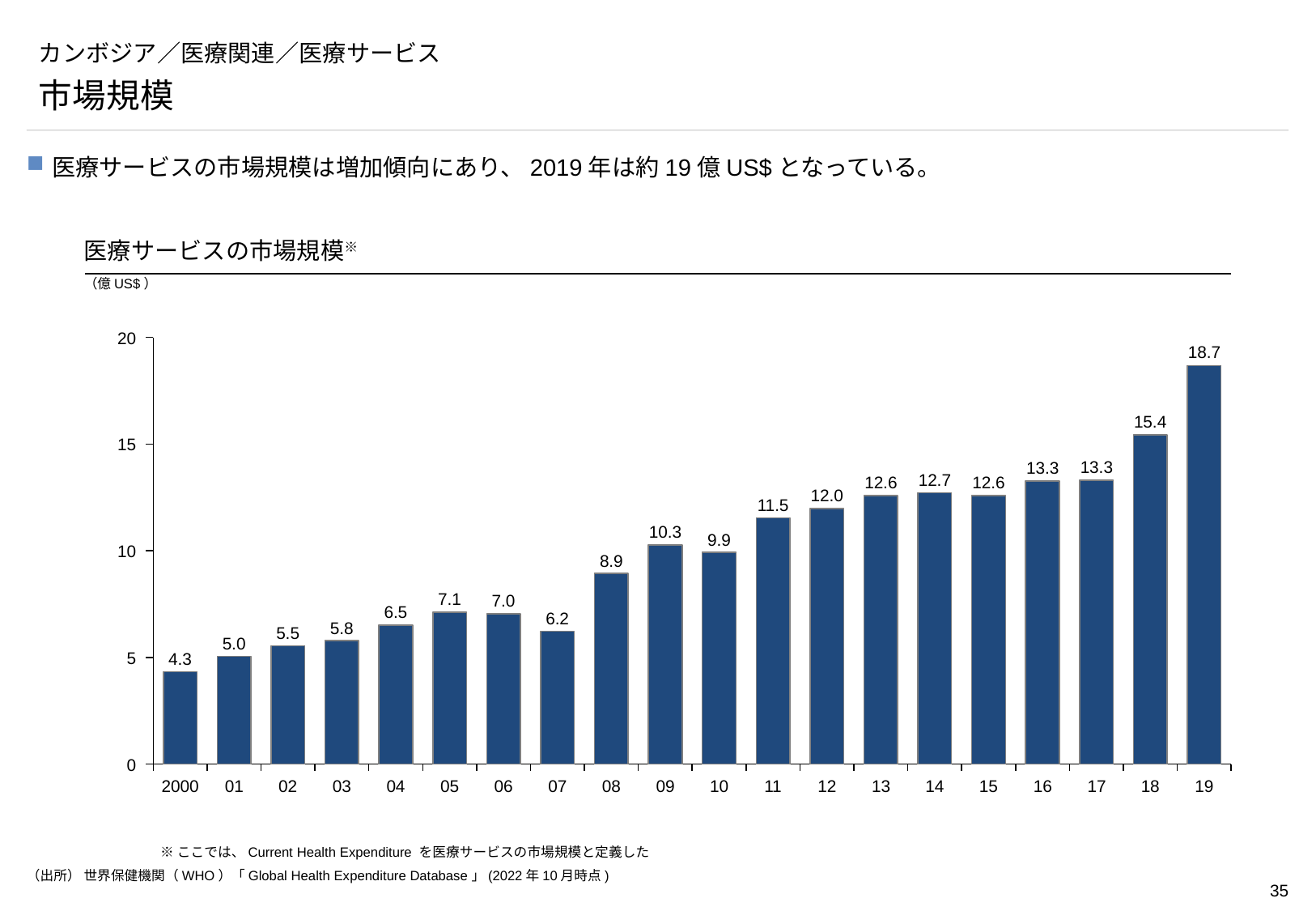

# カンボジア／医療関連／医療サービス
市場規模
医療サービスの市場規模は増加傾向にあり、2019年は約19億US$となっている。
医療サービスの市場規模※
（億US$）

### Chart

| Category |  |
|---|---|
20
18.7
15.4
15
13.3
13.3
12.7
12.6
12.6
12.0
11.5
10.3
9.9
10
8.9
7.1
7.0
6.5
6.2
5.8
5.5
5.0
5
4.3
0
2000
01
02
03
04
05
06
07
08
09
10
11
12
13
14
15
16
17
18
19
※ここでは、Current Health Expenditure を医療サービスの市場規模と定義した
（出所） 世界保健機関（WHO）「Global Health Expenditure Database」(2022年10月時点)